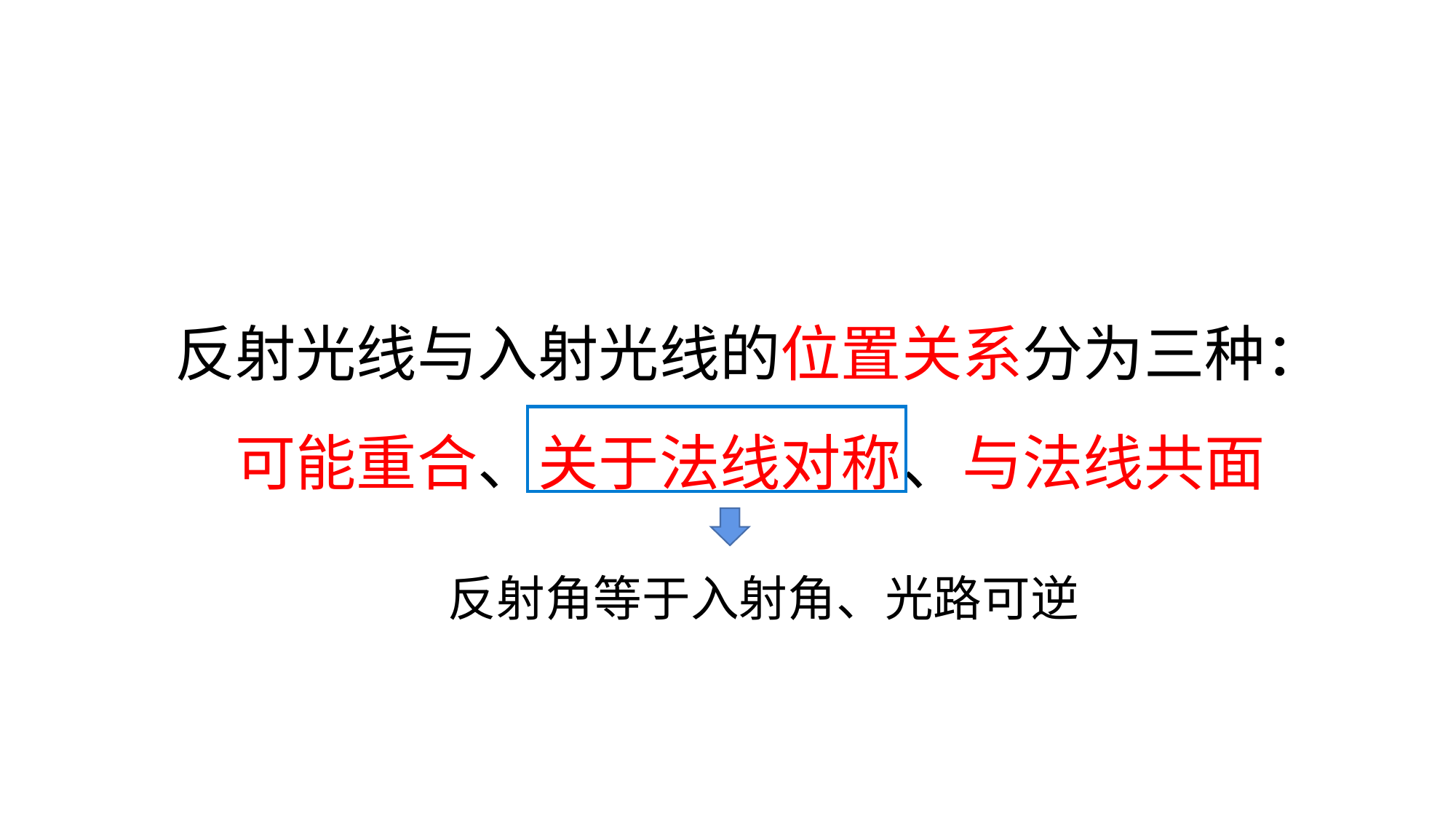

反射光线与入射光线的位置关系分为三种：
可能重合、关于法线对称、与法线共面

反射角等于入射角、光路可逆